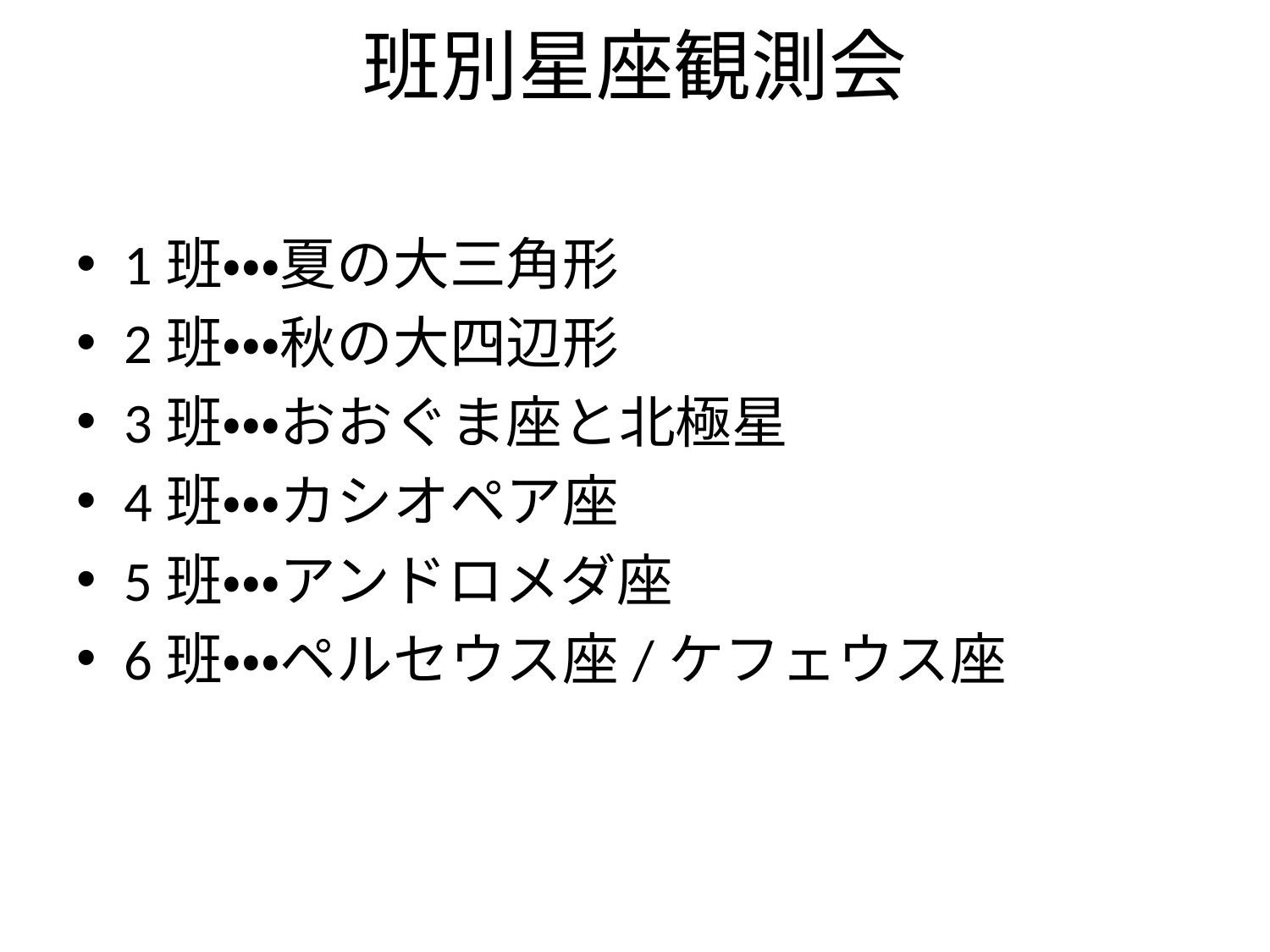

# 班別星座観測会
1班・・・夏の大三角形
2班・・・秋の大四辺形
3班・・・おおぐま座と北極星
4班・・・カシオペア座
5班・・・アンドロメダ座
6班・・・ペルセウス座/ケフェウス座